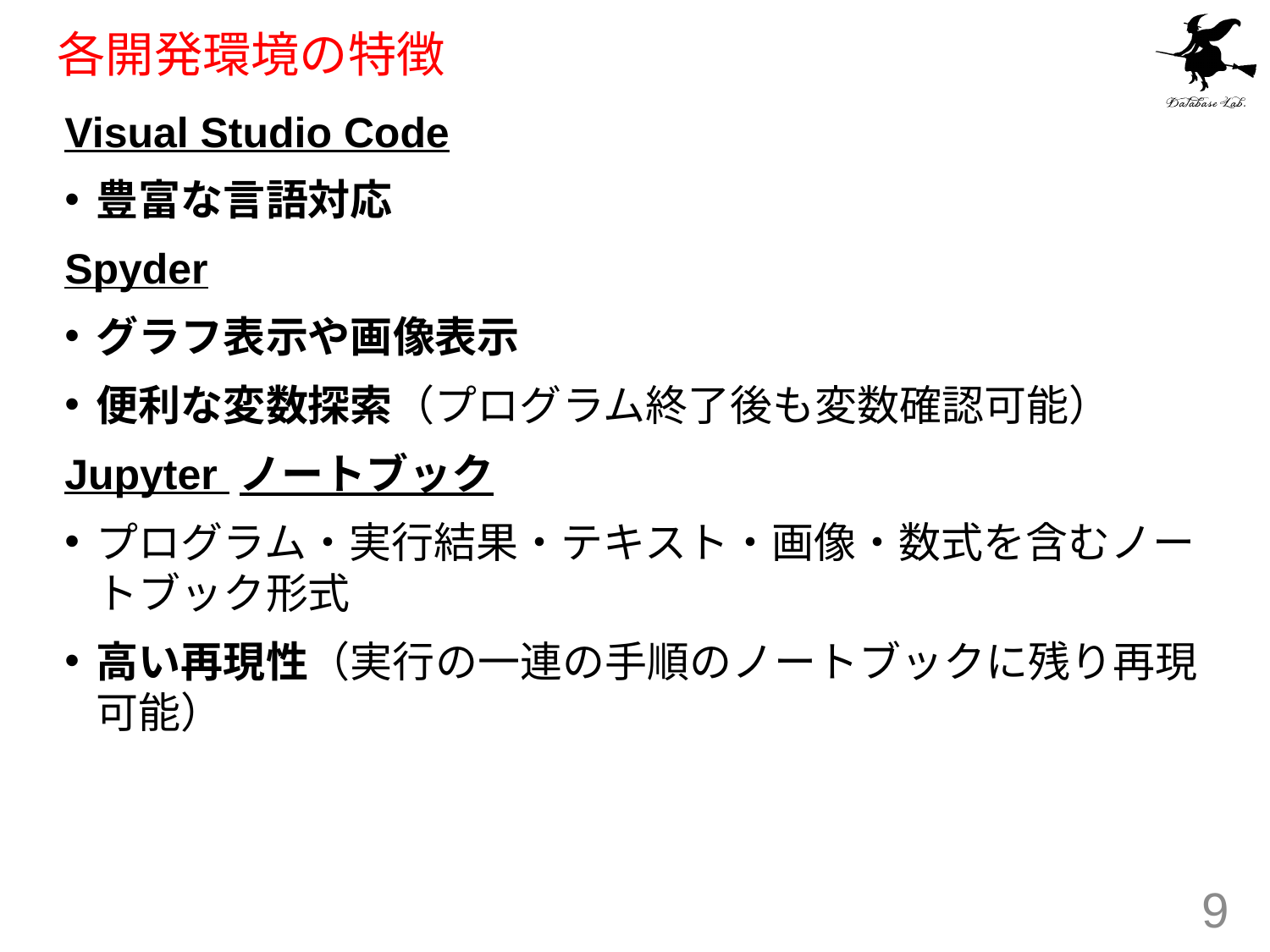

# 各開発環境の特徴
Visual Studio Code
豊富な言語対応
Spyder
グラフ表示や画像表示
便利な変数探索（プログラム終了後も変数確認可能）
Jupyter ノートブック
プログラム・実行結果・テキスト・画像・数式を含むノートブック形式
高い再現性（実行の一連の手順のノートブックに残り再現可能）

9